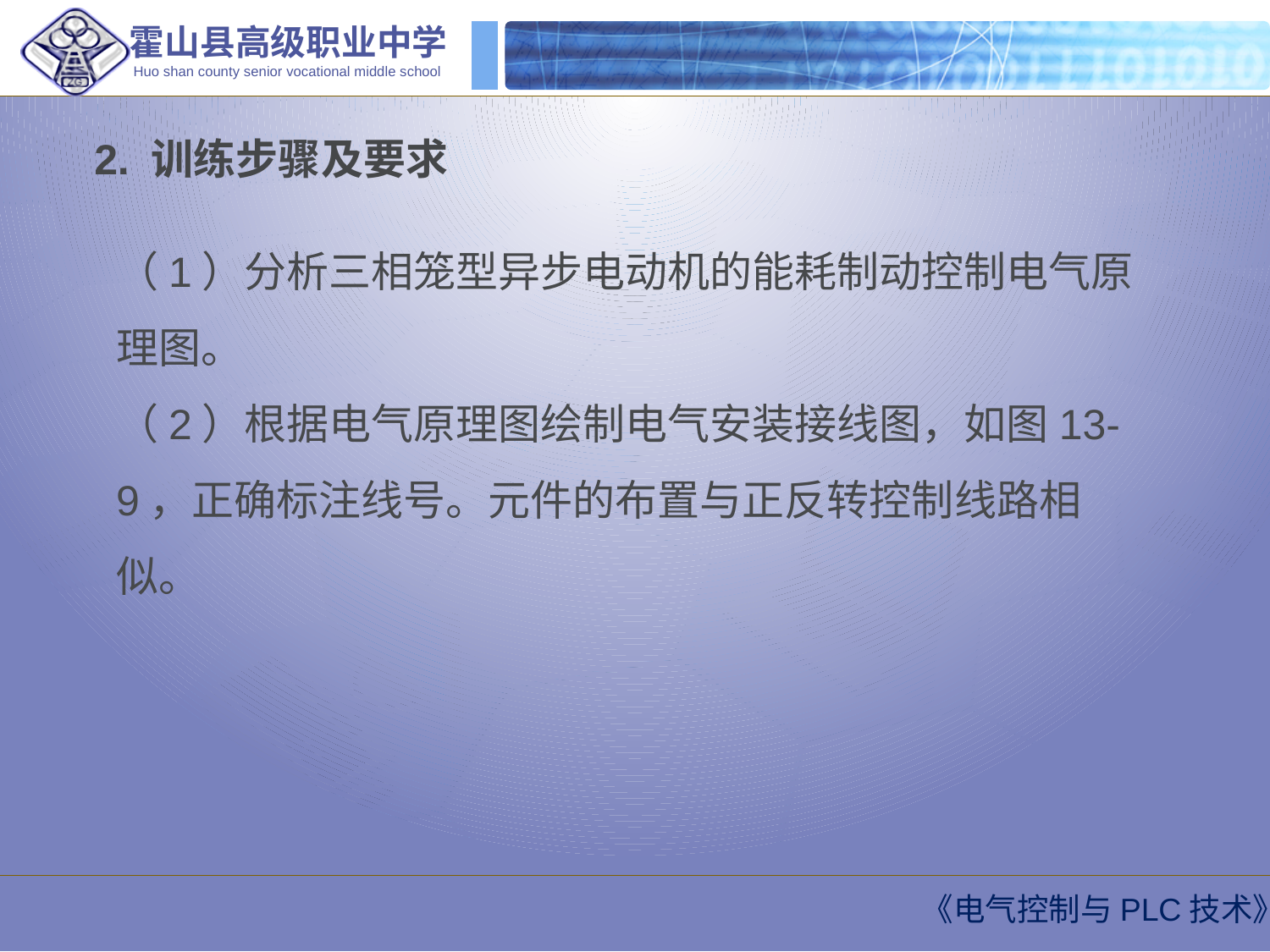

2. 训练步骤及要求
（1）分析三相笼型异步电动机的能耗制动控制电气原理图。
（2）根据电气原理图绘制电气安装接线图，如图13-9，正确标注线号。元件的布置与正反转控制线路相似。